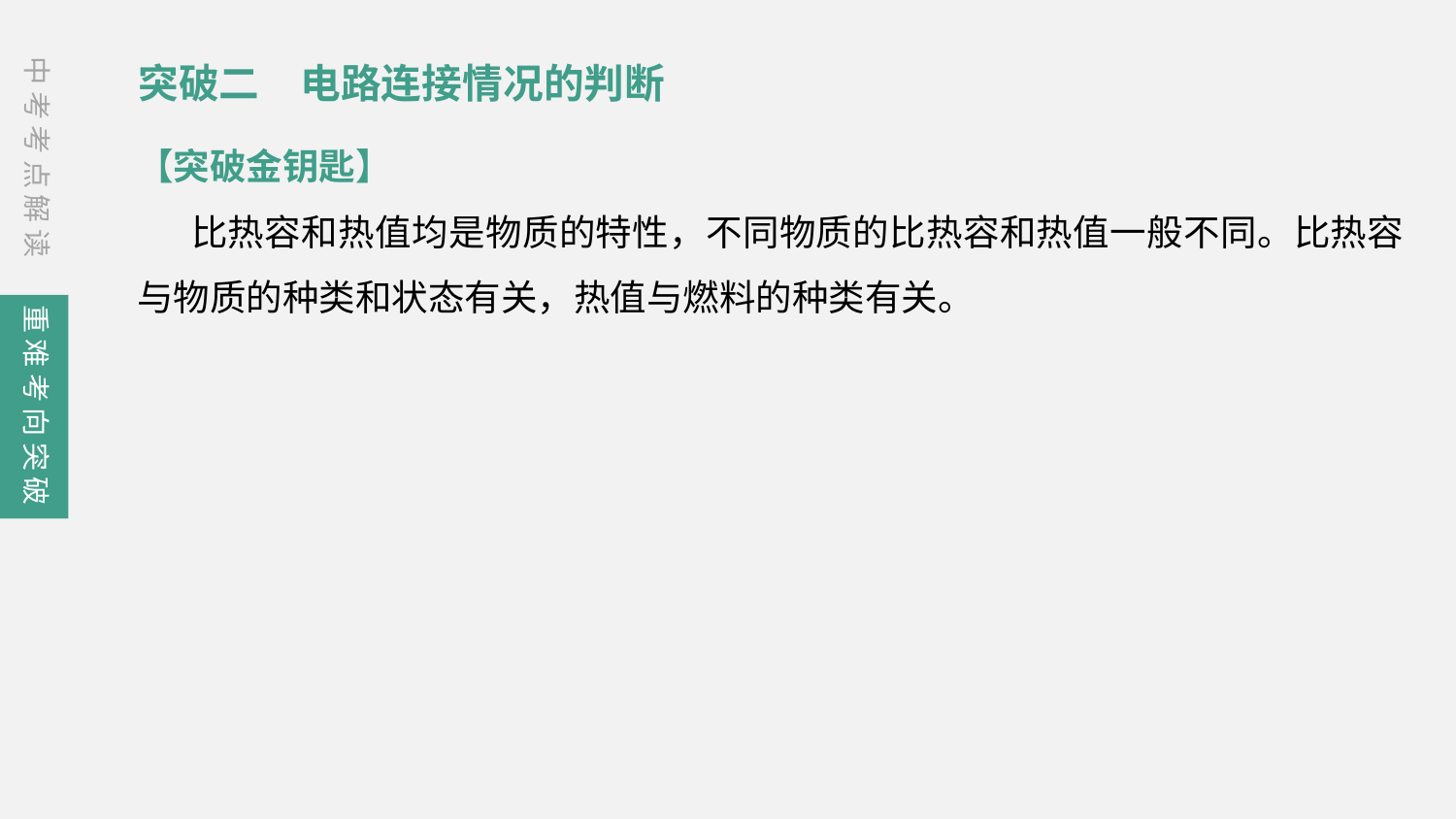

中考考点解读
突破二　电路连接情况的判断
【突破金钥匙】
　  比热容和热值均是物质的特性，不同物质的比热容和热值一般不同。比热容与物质的种类和状态有关，热值与燃料的种类有关。
重难考向突破